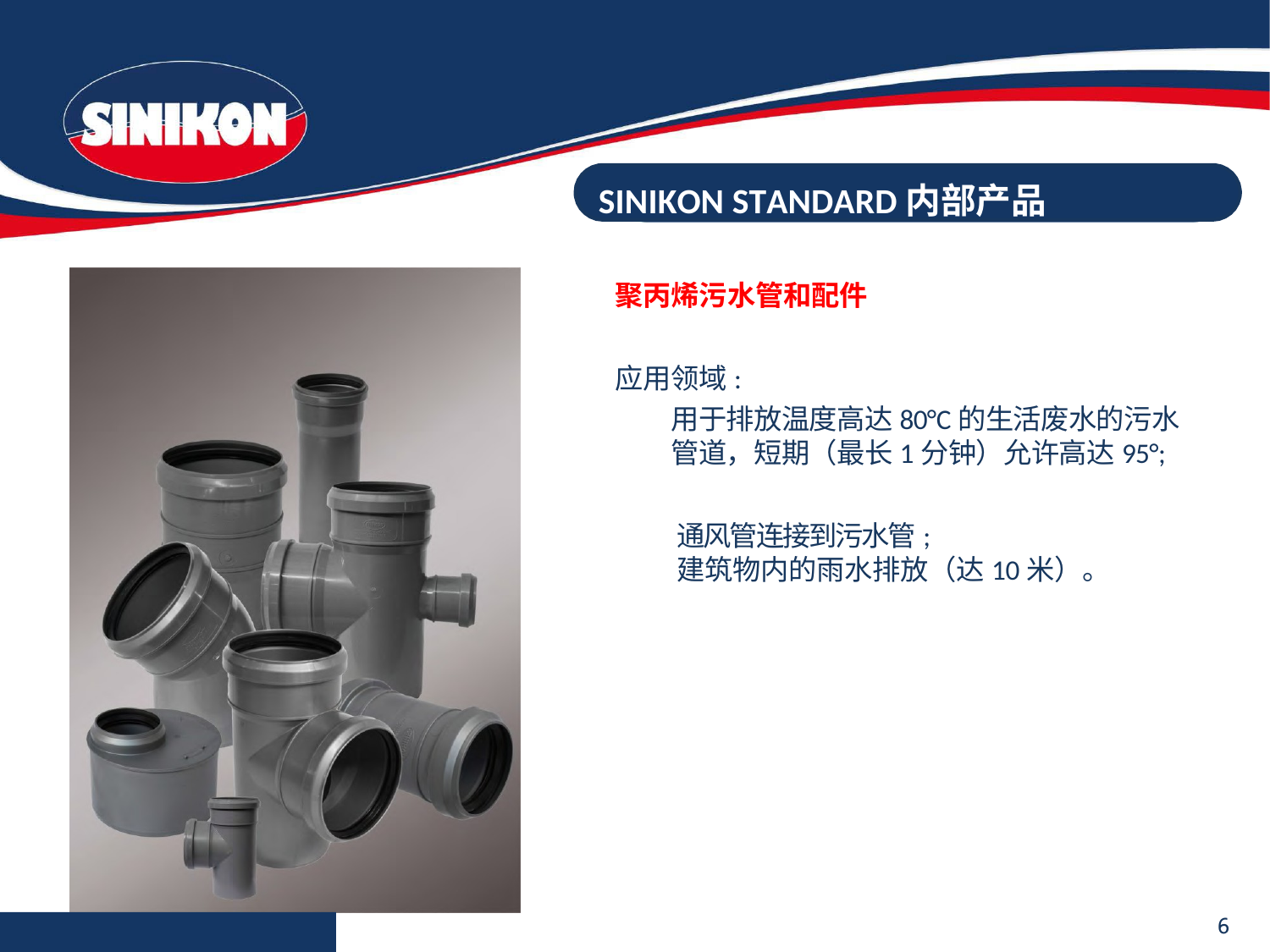

# SINIKON STANDARD内部产品

聚丙烯污水管和配件

应用领域:
用于排放温度高达80°C的生活废水的污水管道，短期（最长1分钟）允许高达95°;

通风管连接到污水管;
建筑物内的雨水排放（达10米）。

6